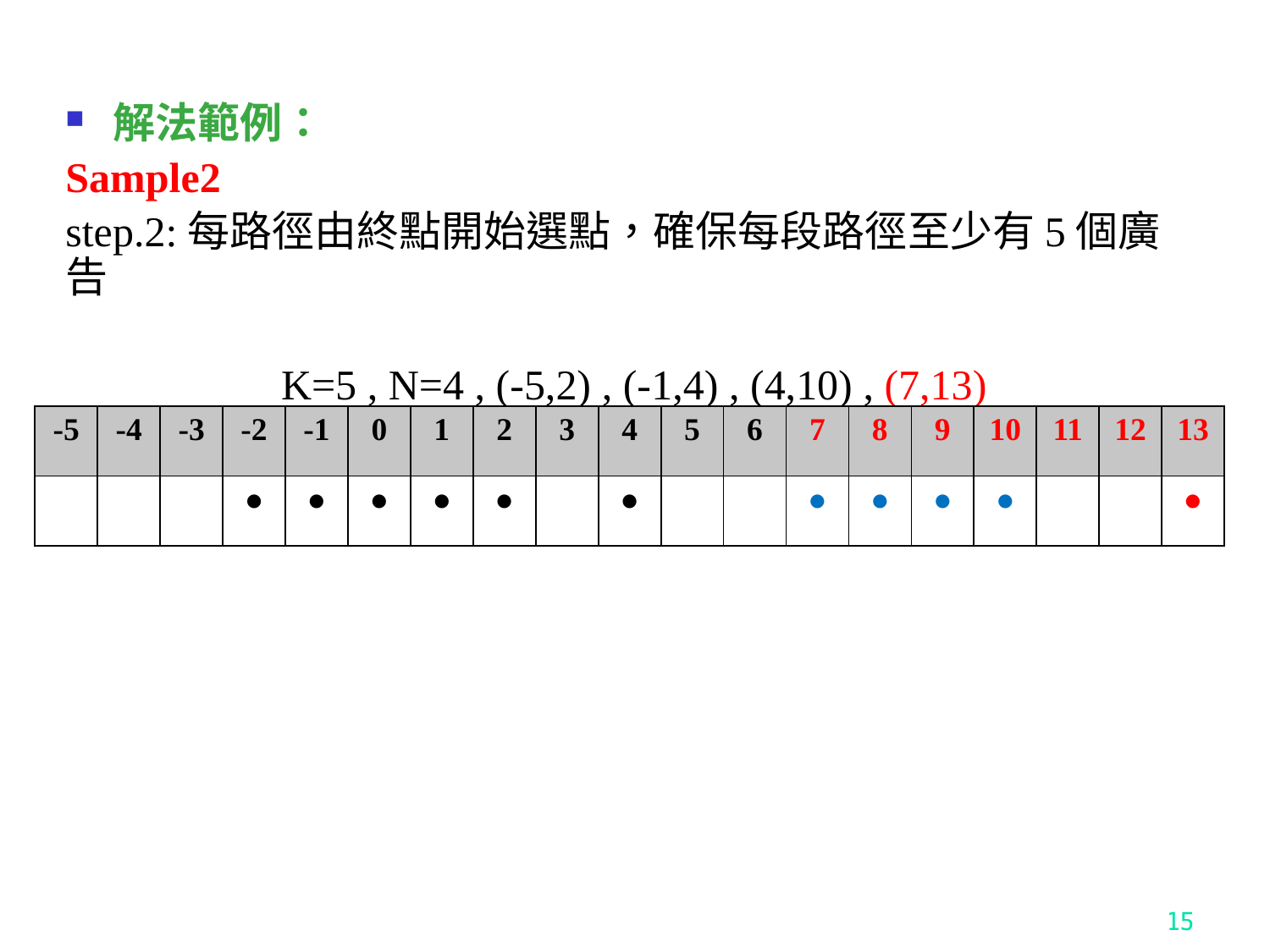

解法範例：
Sample2
step.2:每路徑由終點開始選點，確保每段路徑至少有5個廣告

K=5 , N=4 , (-5,2) , (-1,4) , (4,10) , (7,13)

| -5 | -4 | -3 | -2 | -1 | 0 | 1 | 2 | 3 | 4 | 5 | 6 | 7 | 8 | 9 | 10 | 11 | 12 | 13 |
| --- | --- | --- | --- | --- | --- | --- | --- | --- | --- | --- | --- | --- | --- | --- | --- | --- | --- | --- |
|  |  |  | ● | ● | ● | ● | ● |  | ● |  |  | ● | ● | ● | ● |  |  | ● |
15